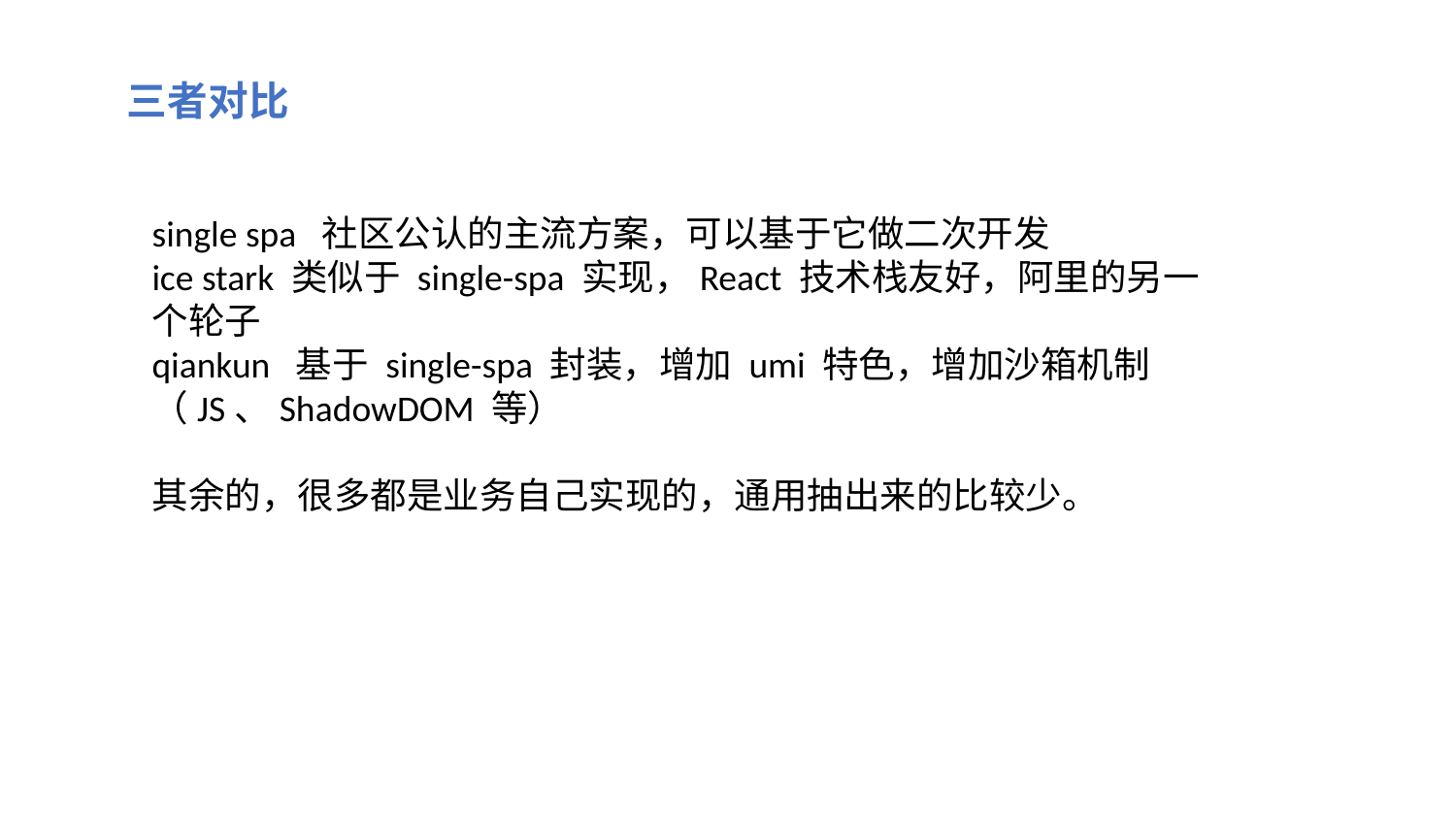

三者对比
single spa  社区公认的主流方案，可以基于它做二次开发
ice stark 类似于 single-spa 实现，React 技术栈友好，阿里的另一个轮子
qiankun  基于 single-spa 封装，增加 umi 特色，增加沙箱机制（JS、ShadowDOM 等）

其余的，很多都是业务自己实现的，通用抽出来的比较少。